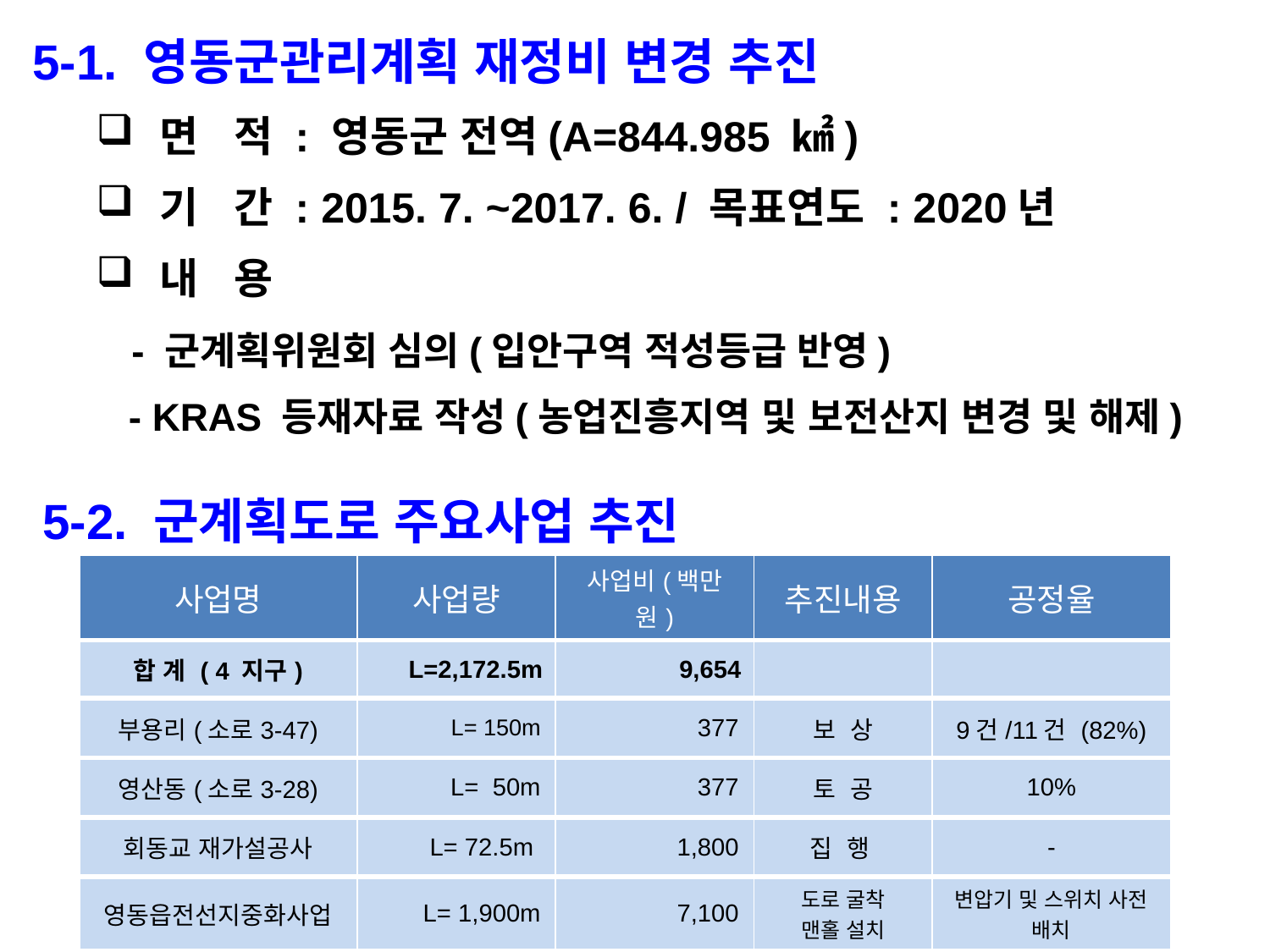

5-1. 영동군관리계획 재정비 변경 추진
면   적 : 영동군 전역(A=844.985 ㎢)
기   간 : 2015. 7. ~2017. 6. / 목표연도 : 2020년
내   용
   - 군계획위원회 심의(입안구역 적성등급 반영)
   - KRAS 등재자료 작성(농업진흥지역 및 보전산지 변경 및 해제)

5-2. 군계획도로 주요사업 추진

| 사업명 | 사업량 | 사업비(백만원) | 추진내용 | 공정율 |
| --- | --- | --- | --- | --- |
| 합 계 ( 4 지구) | L=2,172.5m | 9,654 |  |  |
| 부용리(소로3-47) | L= 150m | 377 | 보 상 | 9건/11건 (82%) |
| 영산동(소로3-28) | L= 50m | 377 | 토 공 | 10% |
| 회동교 재가설공사 | L= 72.5m | 1,800 | 집 행 | - |
| 영동읍전선지중화사업 | L= 1,900m | 7,100 | 도로 굴착 맨홀 설치 | 변압기 및 스위치 사전 배치 |